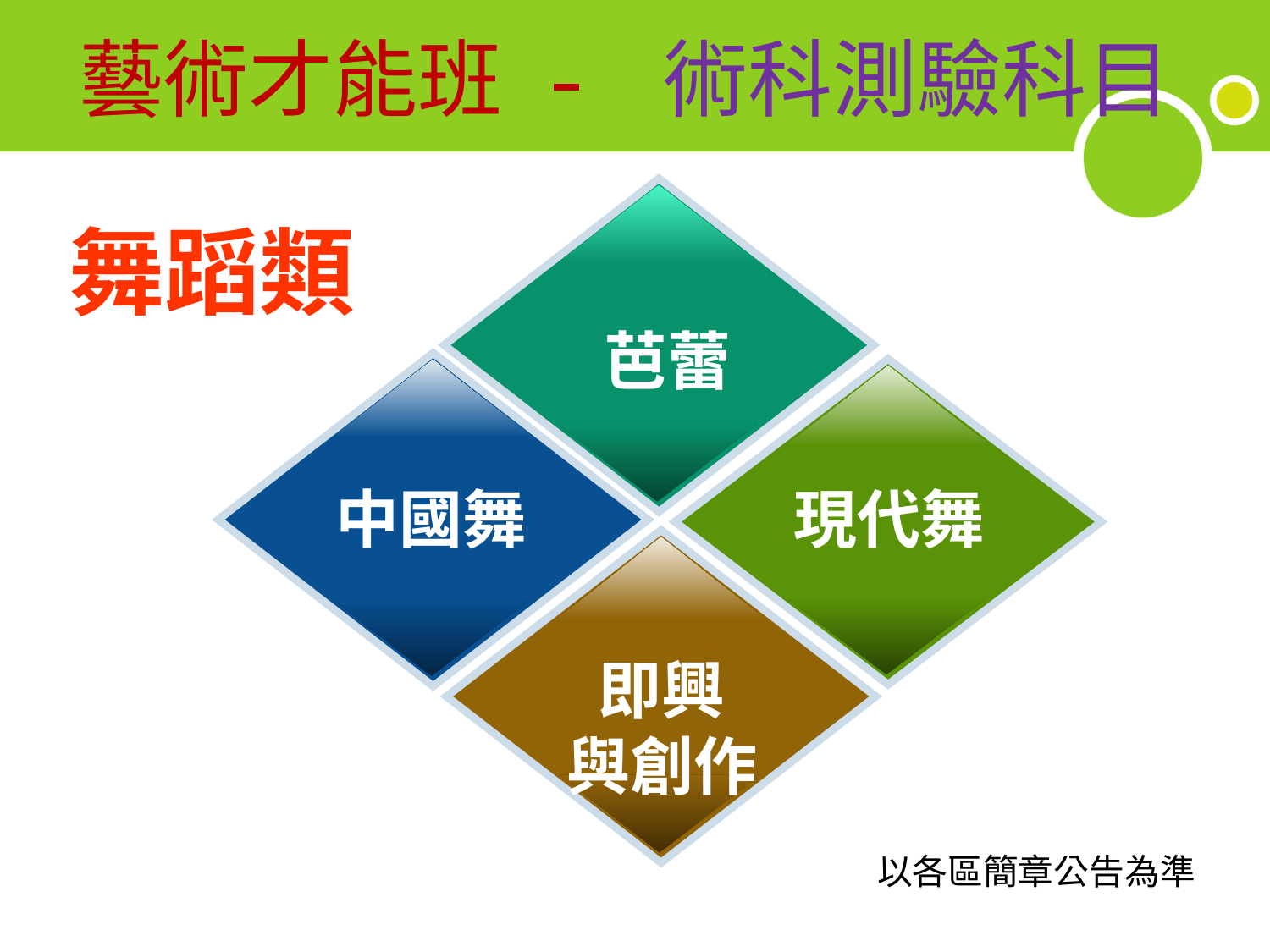

# 藝術才能班 - 術科測驗科目

芭蕾

中國舞
現代舞

即興
與創作
舞蹈類
以各區簡章公告為準